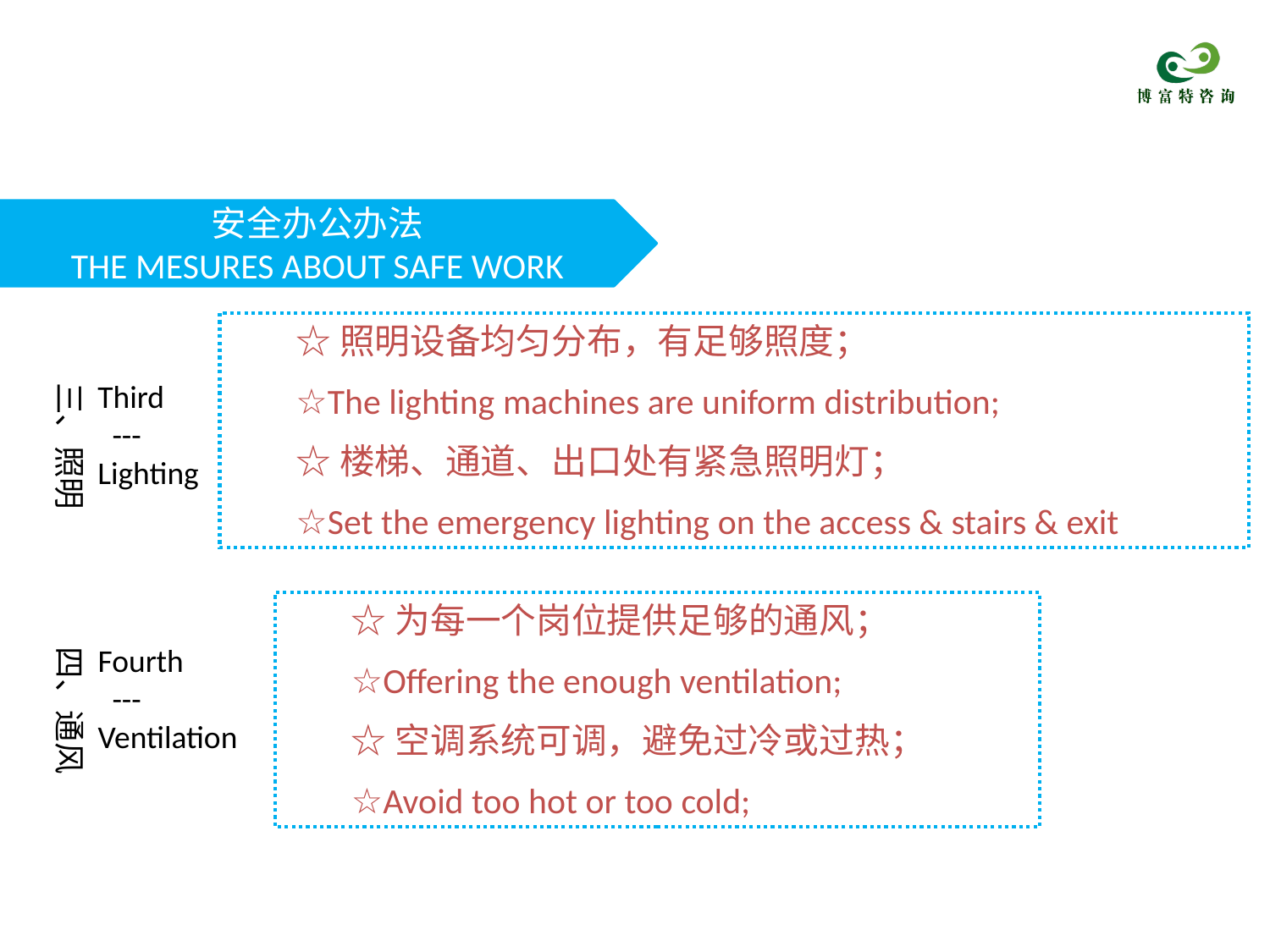

办公室安全
OFFICE SAFETY
安全办公办法
THE MESURES ABOUT SAFE WORK
☆照明设备均匀分布，有足够照度；
☆The lighting machines are uniform distribution;
☆楼梯、通道、出口处有紧急照明灯；
☆Set the emergency lighting on the access & stairs & exit
三、照明
Third
  ---
Lighting
☆为每一个岗位提供足够的通风；
☆Offering the enough ventilation;
☆空调系统可调，避免过冷或过热；
☆Avoid too hot or too cold;
四、通风
Fourth
  ---
Ventilation
12